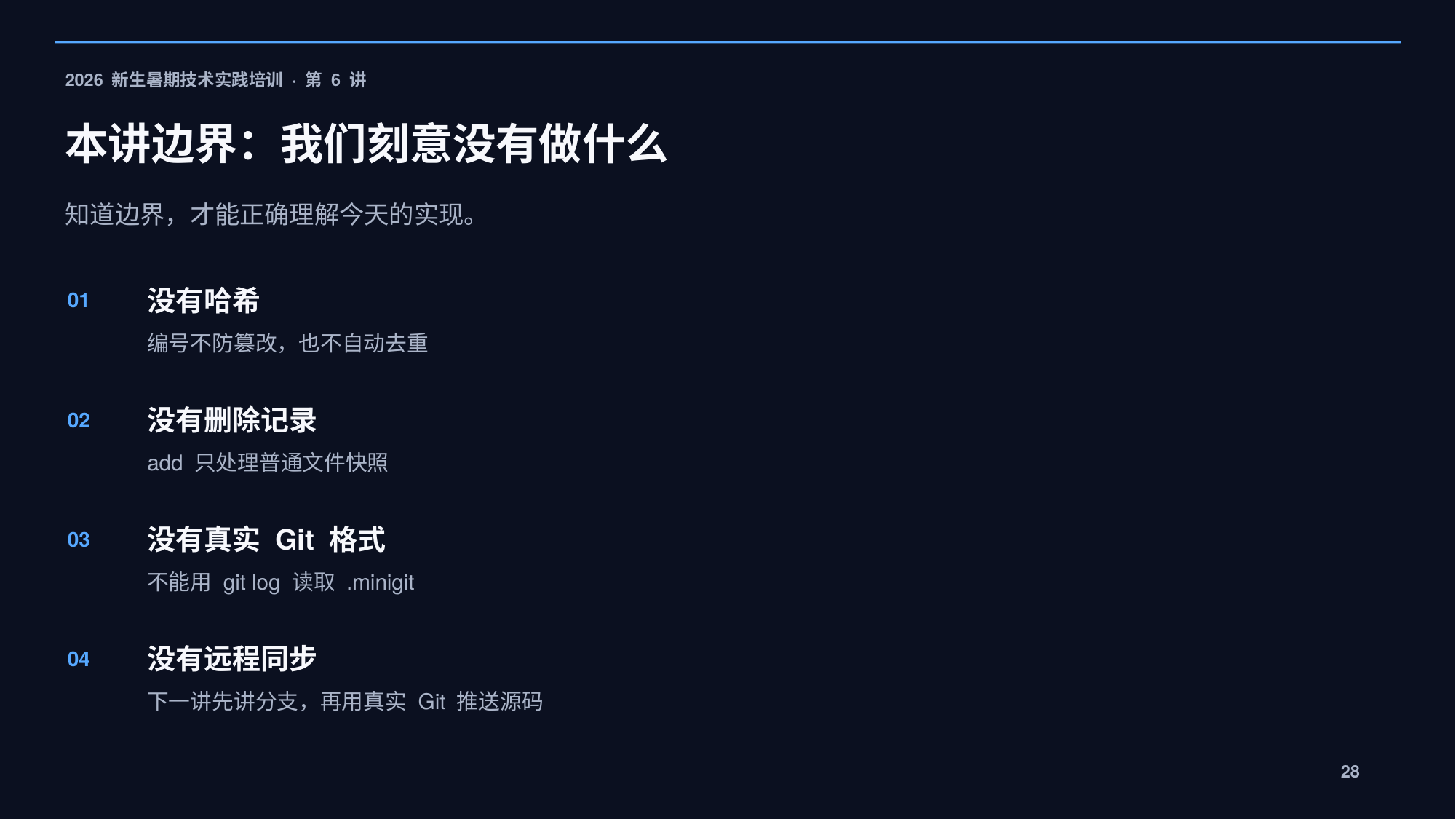

2026 新生暑期技术实践培训 · 第 6 讲
本讲边界：我们刻意没有做什么
知道边界，才能正确理解今天的实现。
没有哈希
01
编号不防篡改，也不自动去重
没有删除记录
02
add 只处理普通文件快照
没有真实 Git 格式
03
不能用 git log 读取 .minigit
没有远程同步
04
下一讲先讲分支，再用真实 Git 推送源码
28